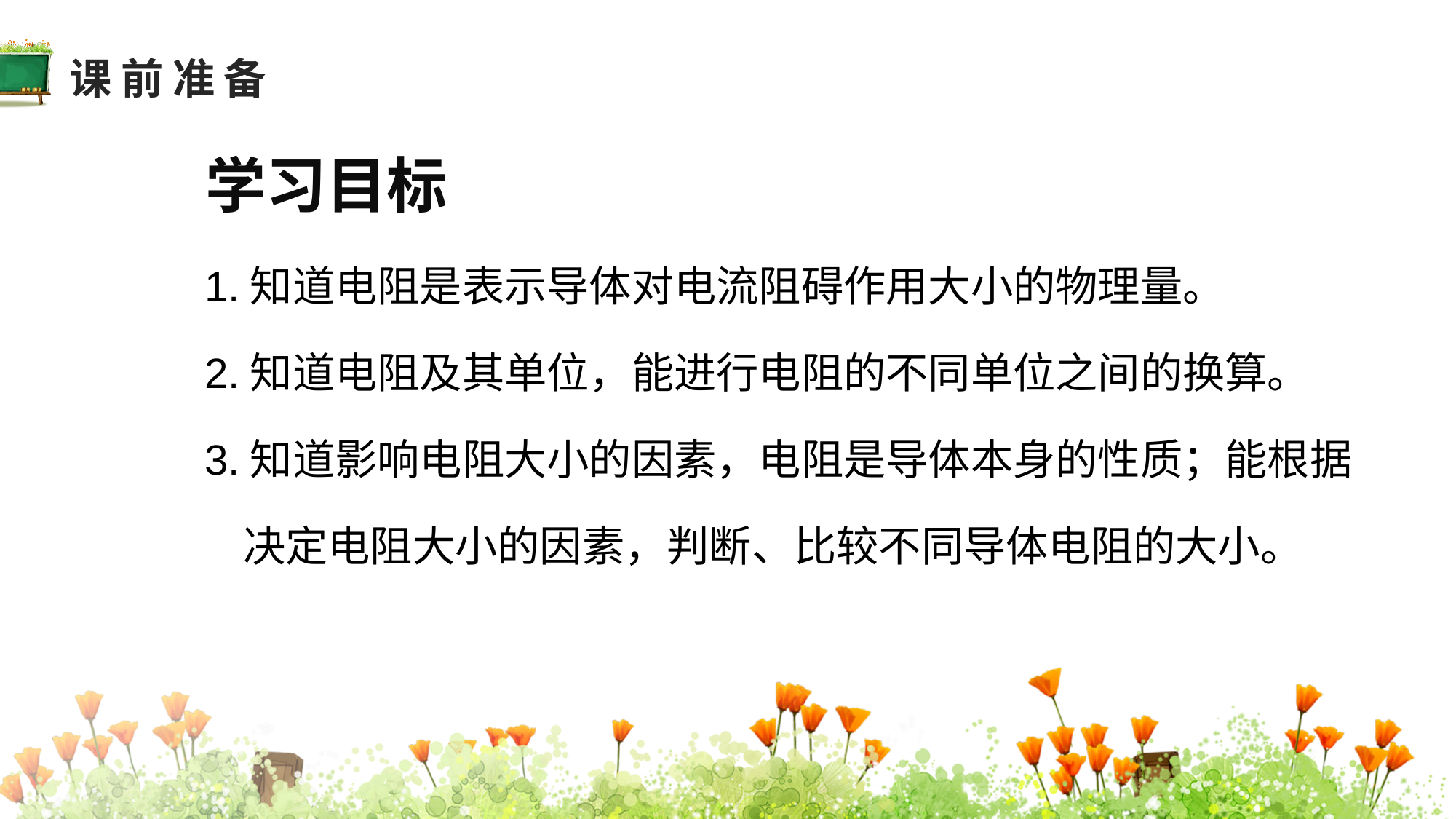

课前准备
学习目标
1.知道电阻是表示导体对电流阻碍作用大小的物理量。
2.知道电阻及其单位，能进行电阻的不同单位之间的换算。
3.知道影响电阻大小的因素，电阻是导体本身的性质；能根据
   决定电阻大小的因素，判断、比较不同导体电阻的大小。

教学分析